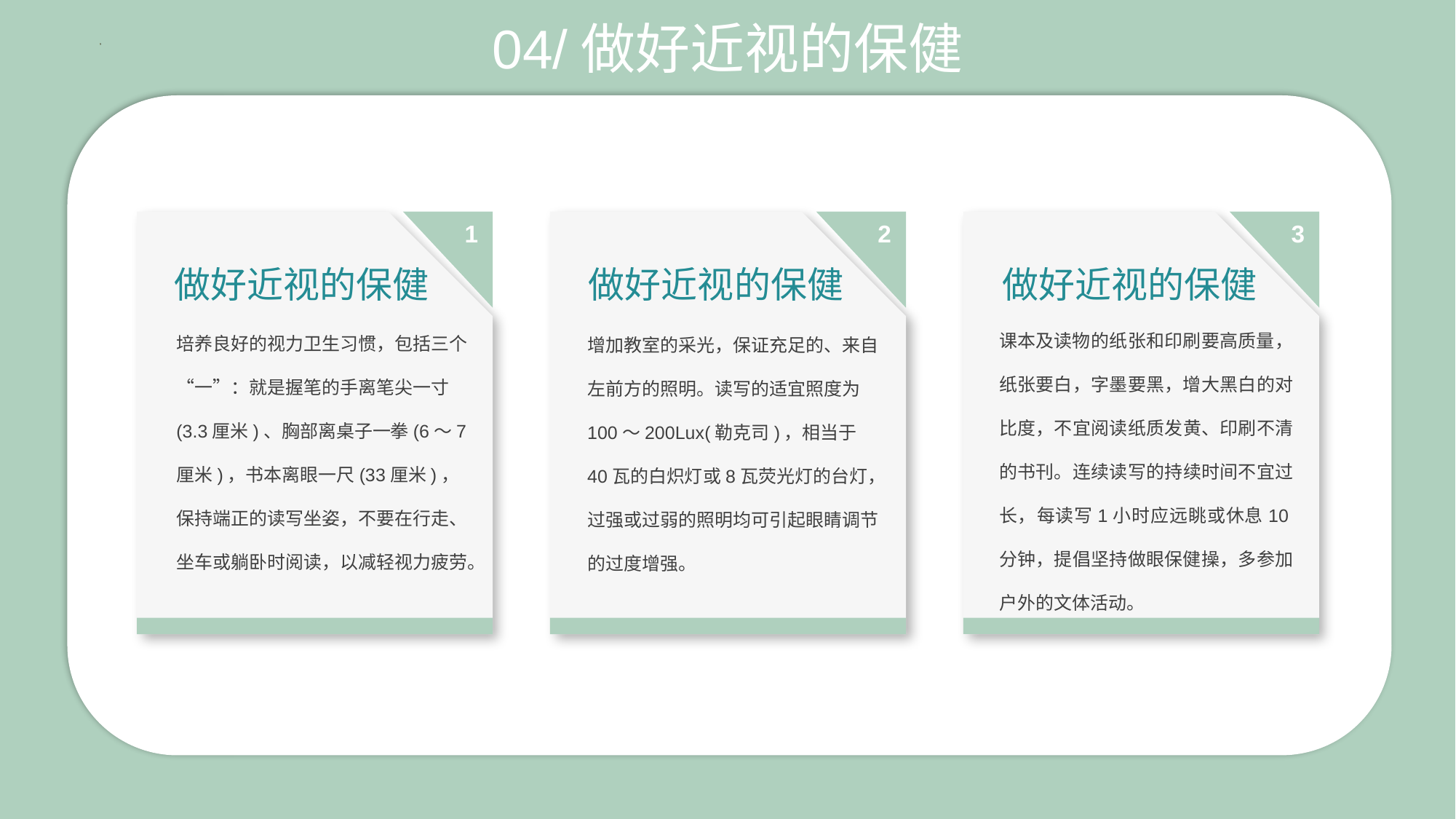

04/做好近视的保健

1

2

3
做好近视的保健
做好近视的保健
做好近视的保健
课本及读物的纸张和印刷要高质量，纸张要白，字墨要黑，增大黑白的对比度，不宜阅读纸质发黄、印刷不清的书刊。连续读写的持续时间不宜过长，每读写1小时应远眺或休息10分钟，提倡坚持做眼保健操，多参加户外的文体活动。
培养良好的视力卫生习惯，包括三个“一”：就是握笔的手离笔尖一寸(3.3厘米)、胸部离桌子一拳(6～7厘米)，书本离眼一尺(33厘米)，保持端正的读写坐姿，不要在行走、坐车或躺卧时阅读，以减轻视力疲劳。
增加教室的采光，保证充足的、来自左前方的照明。读写的适宜照度为100～200Lux(勒克司)，相当于40瓦的白炽灯或8瓦荧光灯的台灯，过强或过弱的照明均可引起眼睛调节的过度增强。